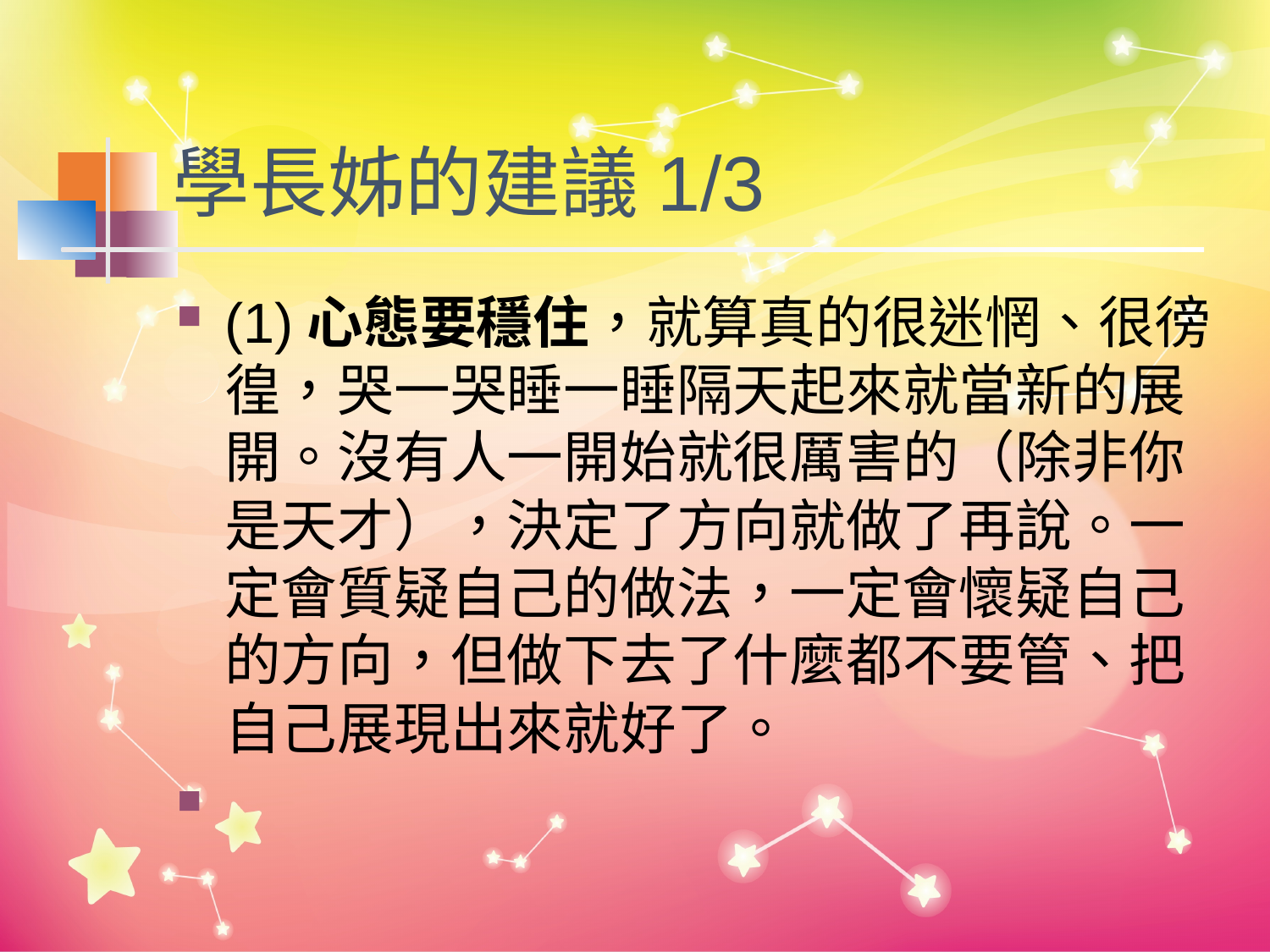

# 學長姊的建議1/3
(1)心態要穩住，就算真的很迷惘、很徬徨，哭一哭睡一睡隔天起來就當新的展開。沒有人一開始就很厲害的（除非你是天才），決定了方向就做了再說。一定會質疑自己的做法，一定會懷疑自己的方向，但做下去了什麼都不要管、把自己展現出來就好了。